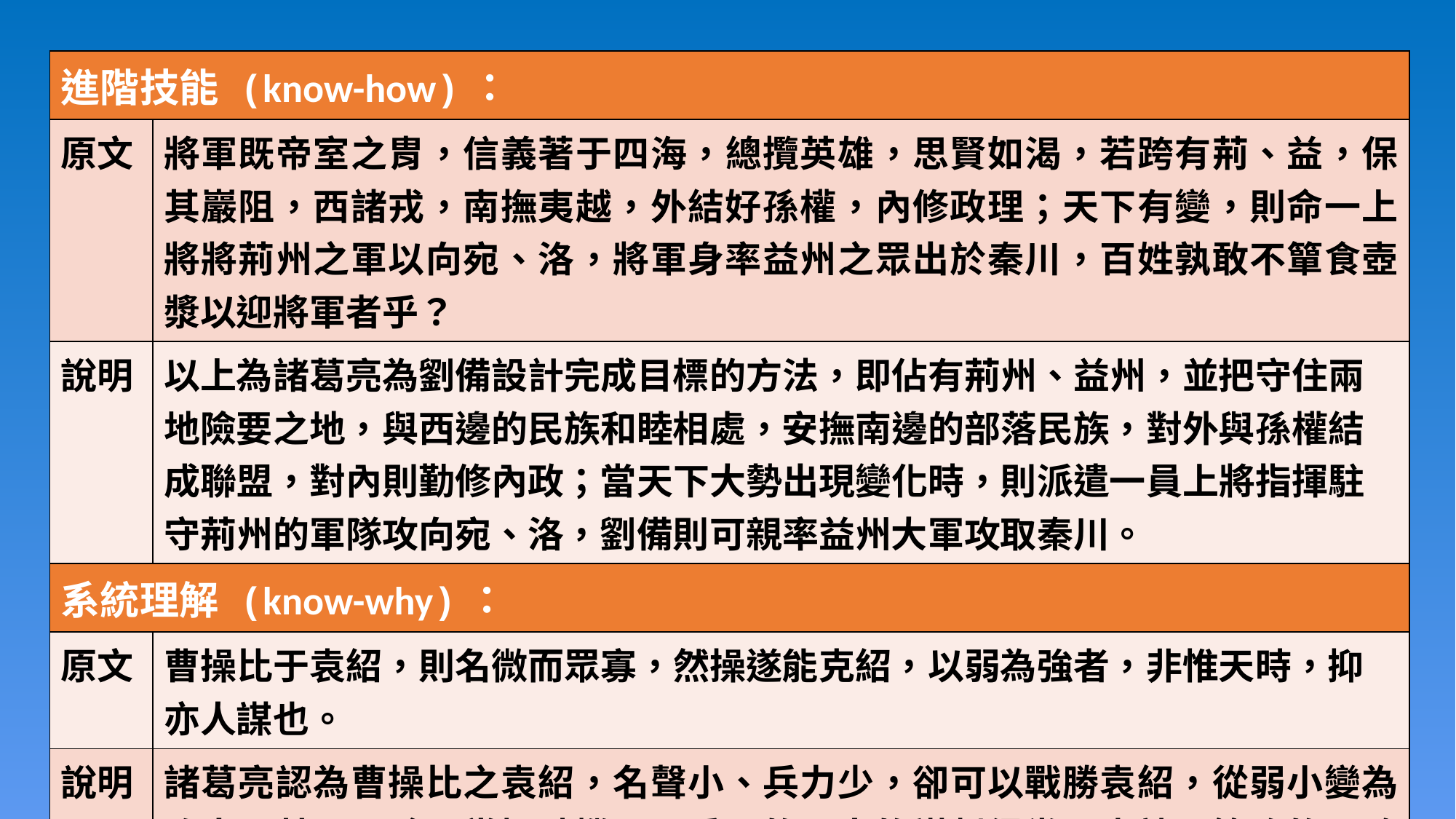

| 進階技能 (know-how)： |  |
| --- | --- |
| 原文 | 將軍既帝室之胄，信義著于四海，總攬英雄，思賢如渴，若跨有荊、益，保其巖阻，西諸戎，南撫夷越，外結好孫權，內修政理；天下有變，則命一上將將荊州之軍以向宛、洛，將軍身率益州之眾出於秦川，百姓孰敢不簞食壺漿以迎將軍者乎？ |
| 說明 | 以上為諸葛亮為劉備設計完成目標的方法，即佔有荊州、益州，並把守住兩地險要之地，與西邊的民族和睦相處，安撫南邊的部落民族，對外與孫權結成聯盟，對內則勤修內政；當天下大勢出現變化時，則派遣一員上將指揮駐守荊州的軍隊攻向宛、洛，劉備則可親率益州大軍攻取秦川。 |
| 系統理解 (know-why)： |  |
| 原文 | 曹操比于袁紹，則名微而眾寡，然操遂能克紹，以弱為強者，非惟天時，抑亦人謀也。 |
| 說明 | 諸葛亮認為曹操比之袁紹，名聲小、兵力少，卻可以戰勝袁紹，從弱小變為強大，其原因除了掌握時機，更重要的是人的謀劃得當，也就是策略的正確，才是成功的關鍵因素。 |